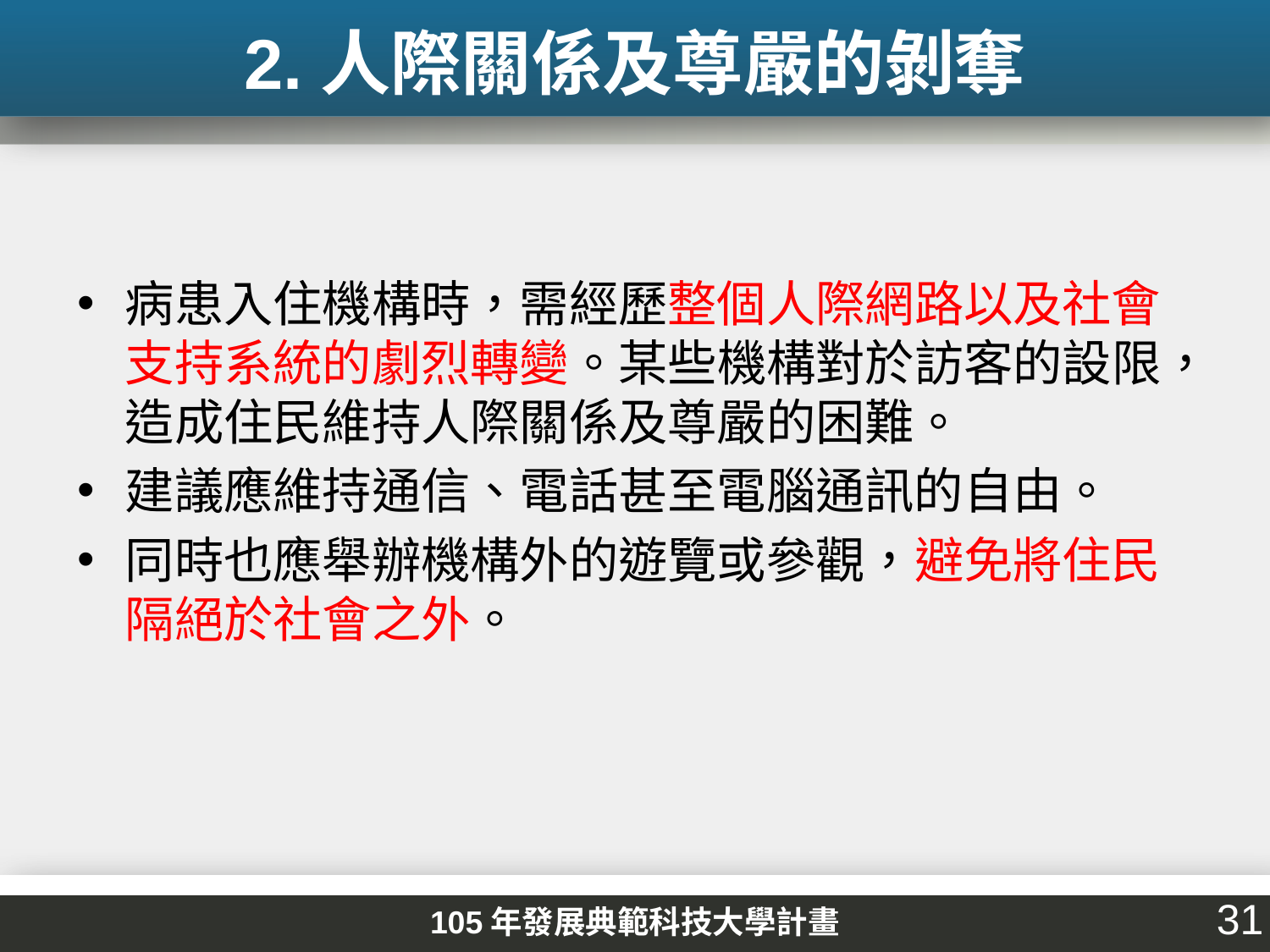

2.人際關係及尊嚴的剝奪
病患入住機構時，需經歷整個人際網路以及社會支持系統的劇烈轉變。某些機構對於訪客的設限，造成住民維持人際關係及尊嚴的困難。
建議應維持通信、電話甚至電腦通訊的自由。
同時也應舉辦機構外的遊覽或參觀，避免將住民隔絕於社會之外。